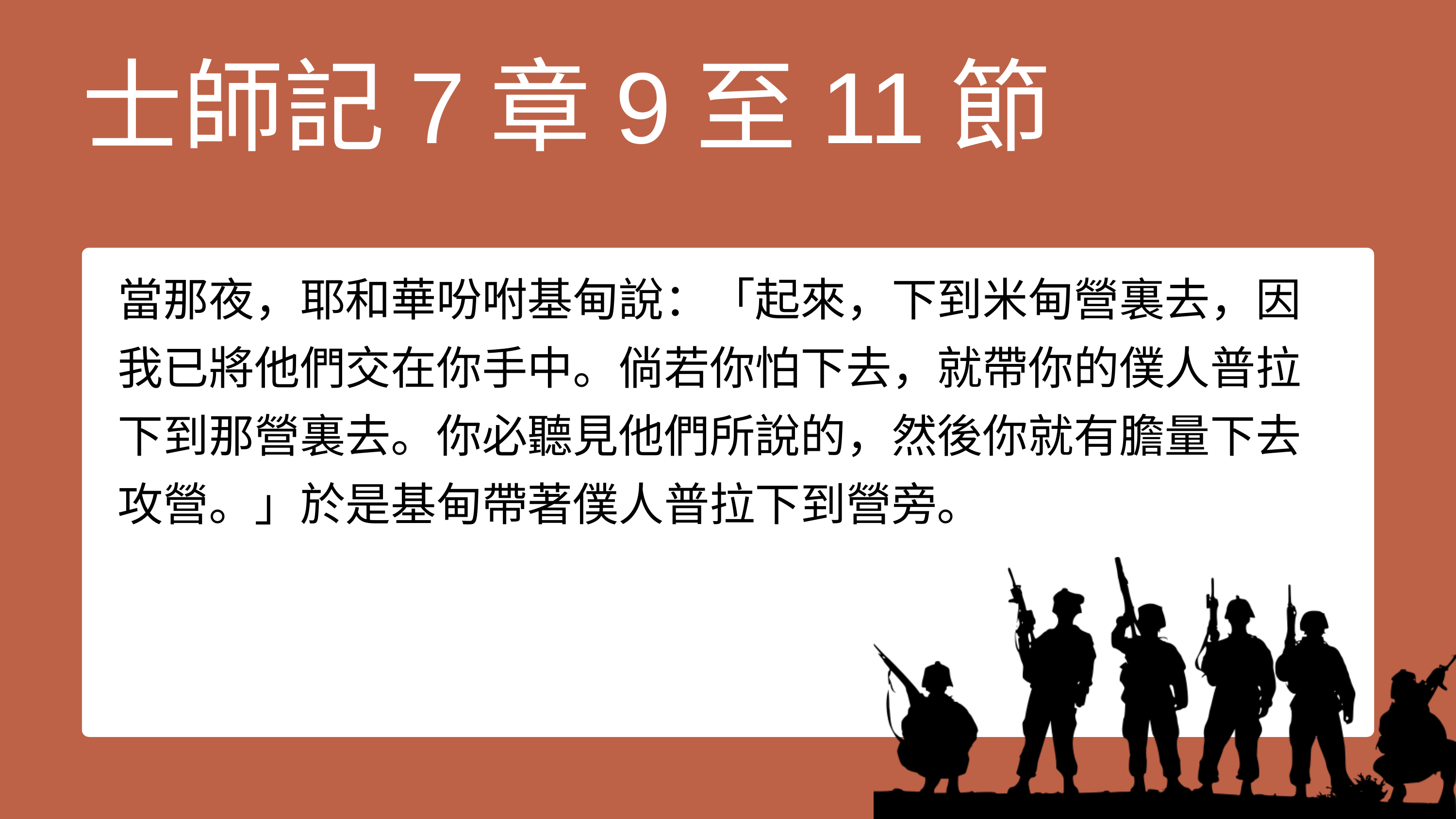

士師記7章9至11節

當那夜，耶和華吩咐基甸說：「起來，下到米甸營裏去，因我已將他們交在你手中。倘若你怕下去，就帶你的僕人普拉下到那營裏去。你必聽見他們所說的，然後你就有膽量下去攻營。」於是基甸帶著僕人普拉下到營旁。